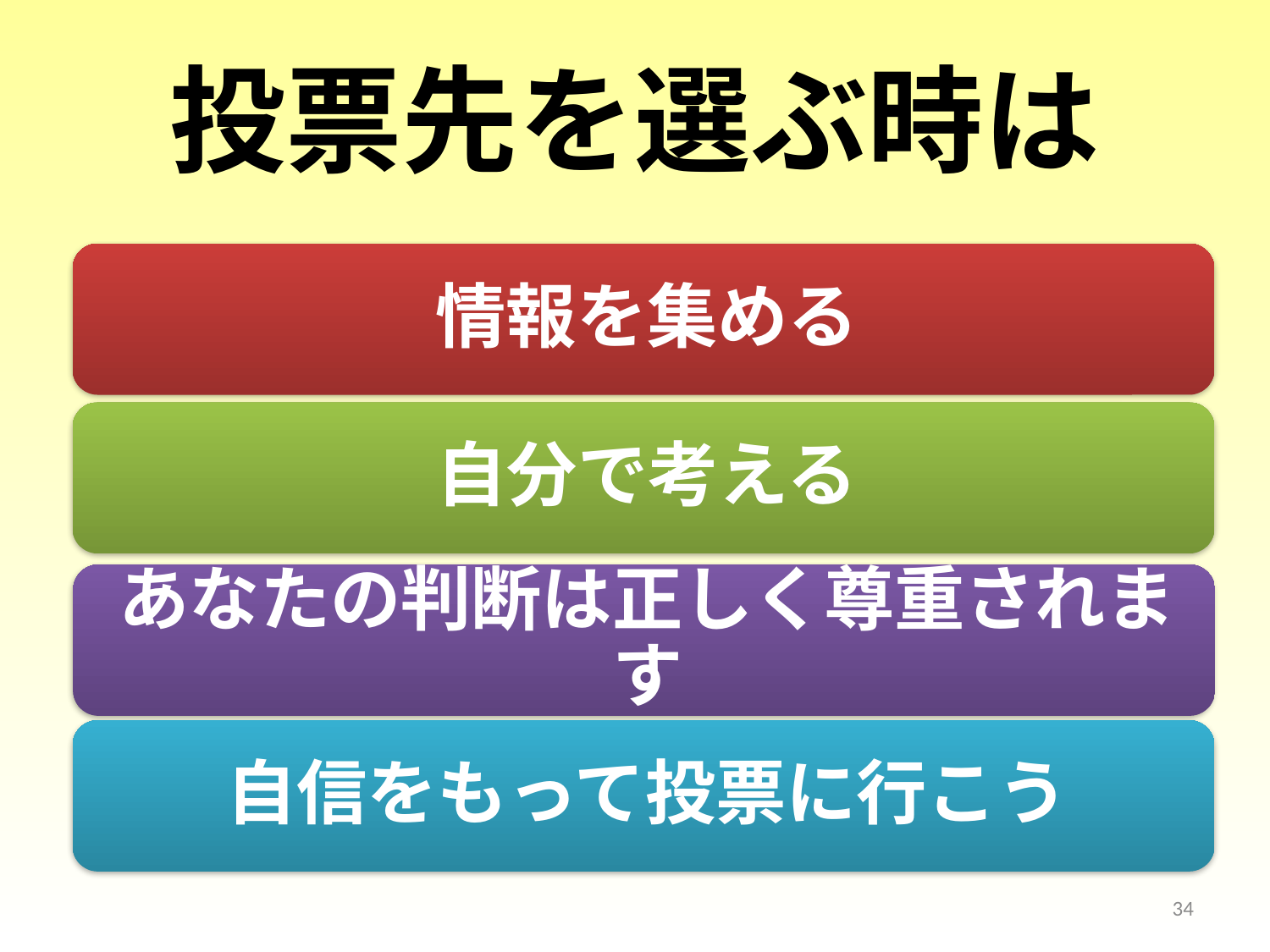

# 投票先を選ぶ時は
情報を集める
自分で考える
あなたの判断は正しく尊重されます
自信をもって投票に行こう
34